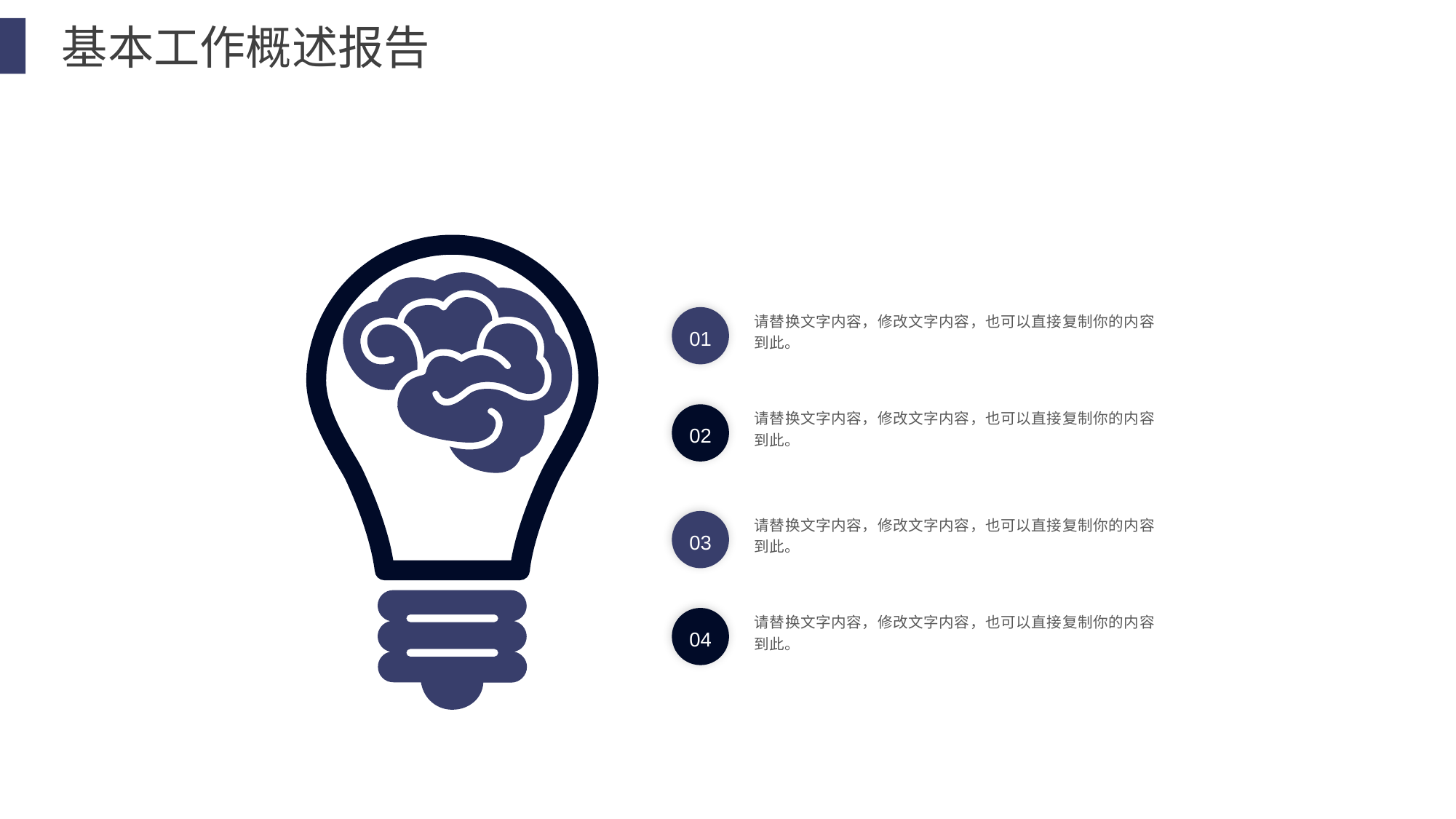

基本工作概述报告

01
请替换文字内容，修改文字内容，也可以直接复制你的内容到此。
02
请替换文字内容，修改文字内容，也可以直接复制你的内容到此。
03
请替换文字内容，修改文字内容，也可以直接复制你的内容到此。

04
请替换文字内容，修改文字内容，也可以直接复制你的内容到此。